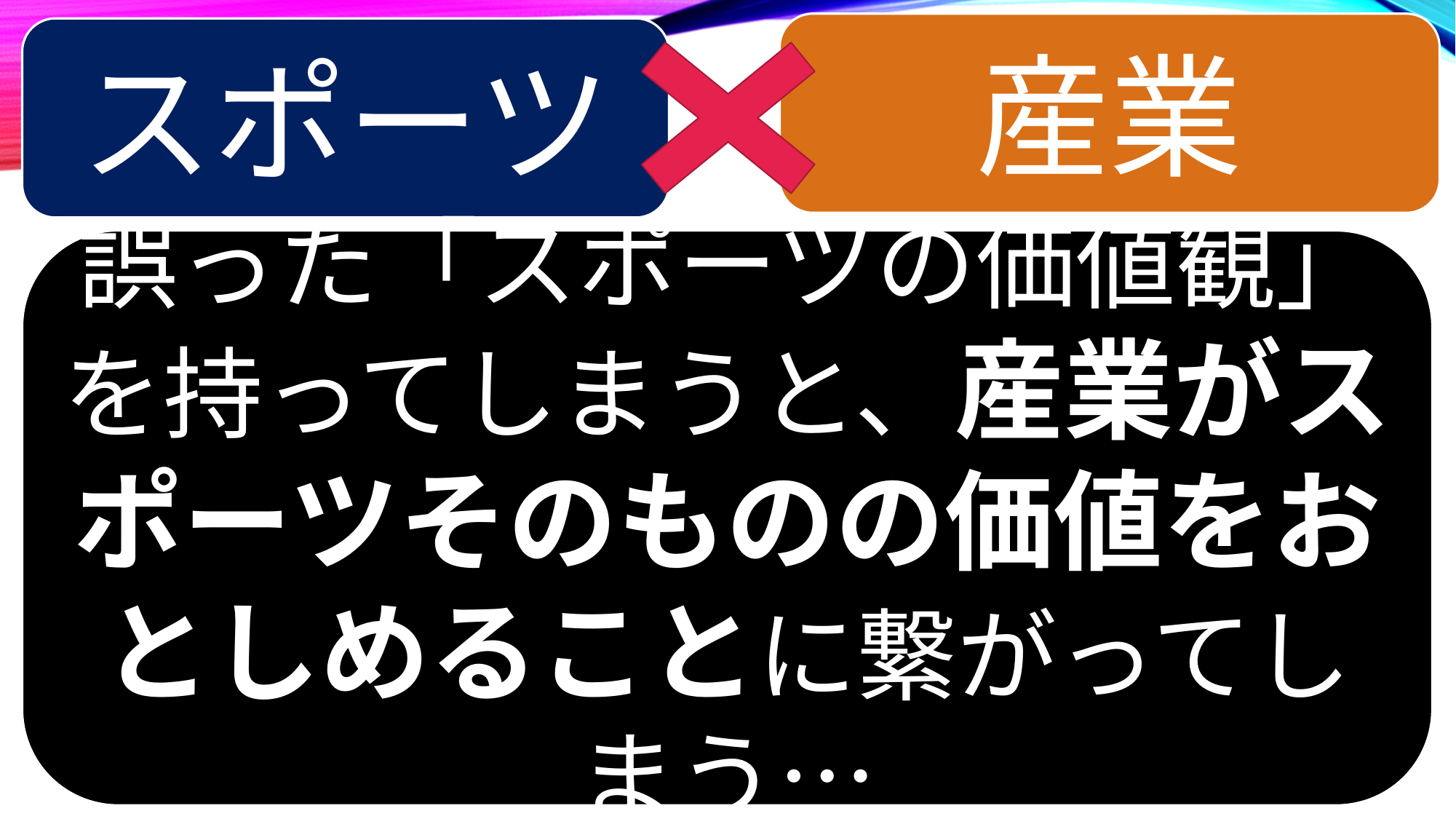

産業
スポーツ
#
誤った「スポーツの価値観」を持ってしまうと、産業がスポーツそのものの価値をおとしめることに繋がってしまう…